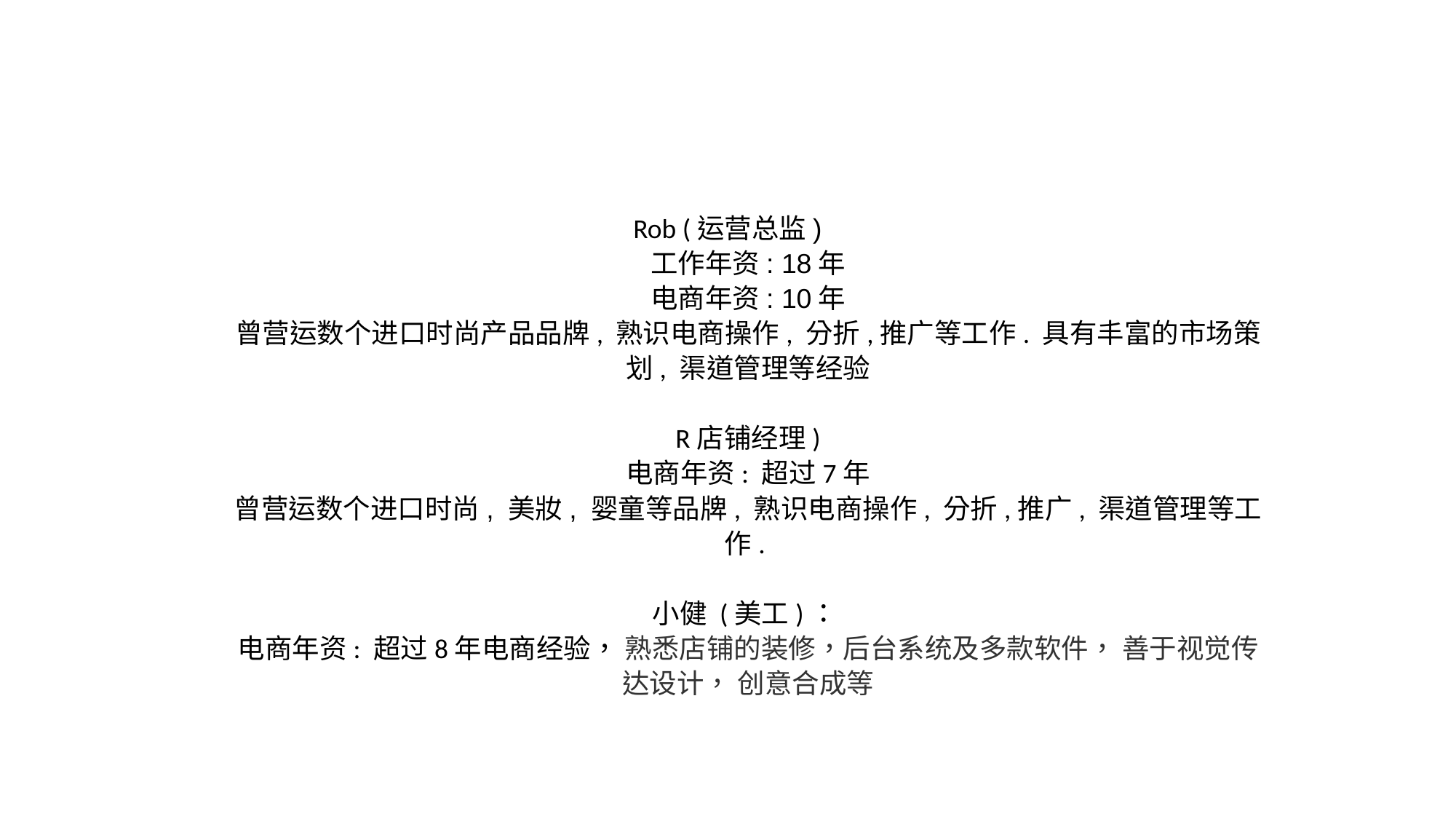

# Rob (运营总监) 工作年资: 18年 电商年资: 10年 曾营运数个进口时尚产品品牌, 熟识电商操作, 分折,推广等工作. 具有丰富的市场策划, 渠道管理等经验   R店铺经理) 电商年资: 超过7年 曾营运数个进口时尚, 美妝, 婴童等品牌, 熟识电商操作, 分折,推广, 渠道管理等工作.   小健 (美工)： 电商年资: 超过8年电商经验， 熟悉店铺的装修，后台系统及多款软件， 善于视觉传达设计， 创意合成等